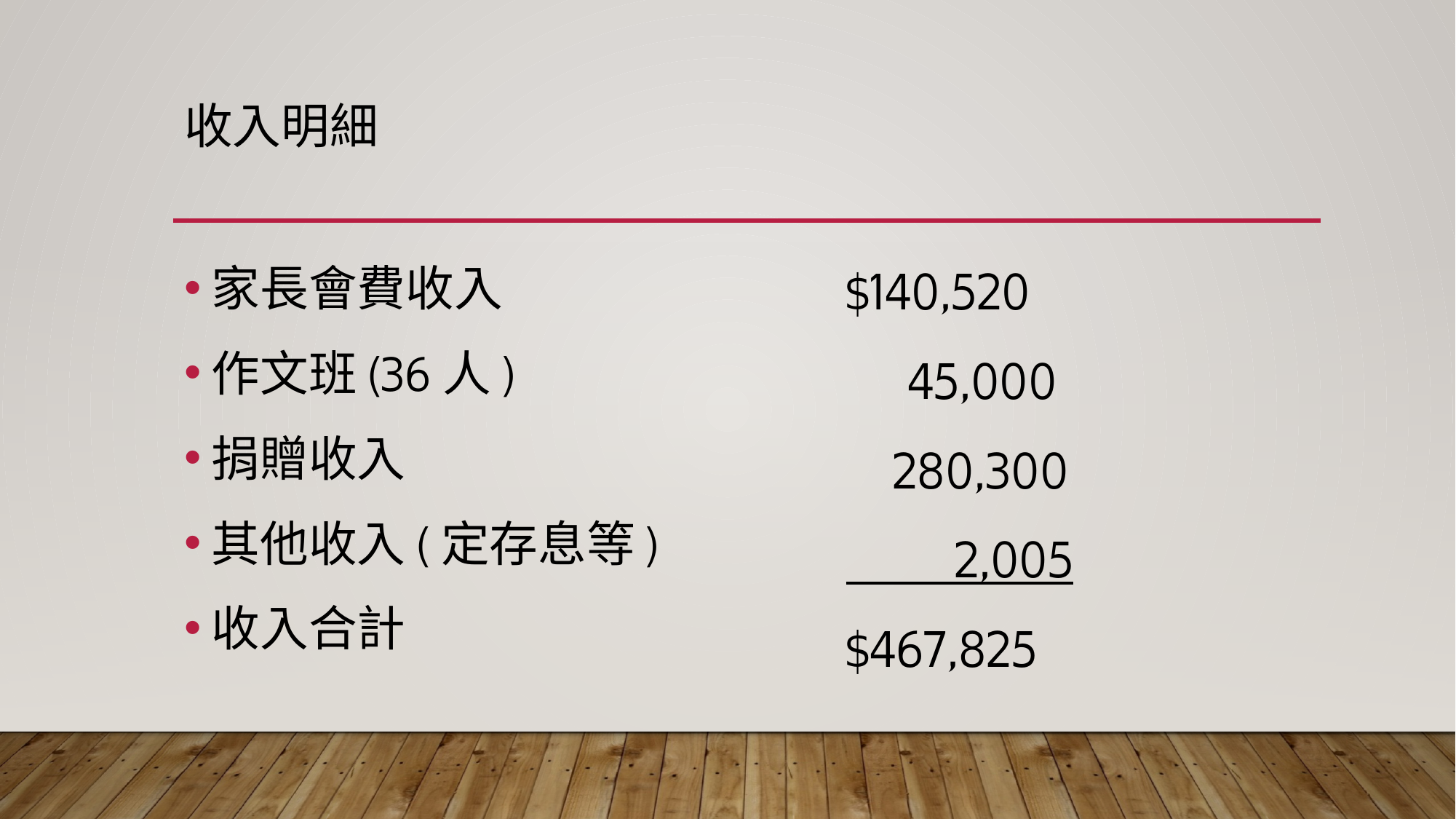

# 收入明細
家長會費收入
作文班(36人)
捐贈收入
其他收入(定存息等)
收入合計
$140,520
    45,000
   280,300
       2,005
$467,825